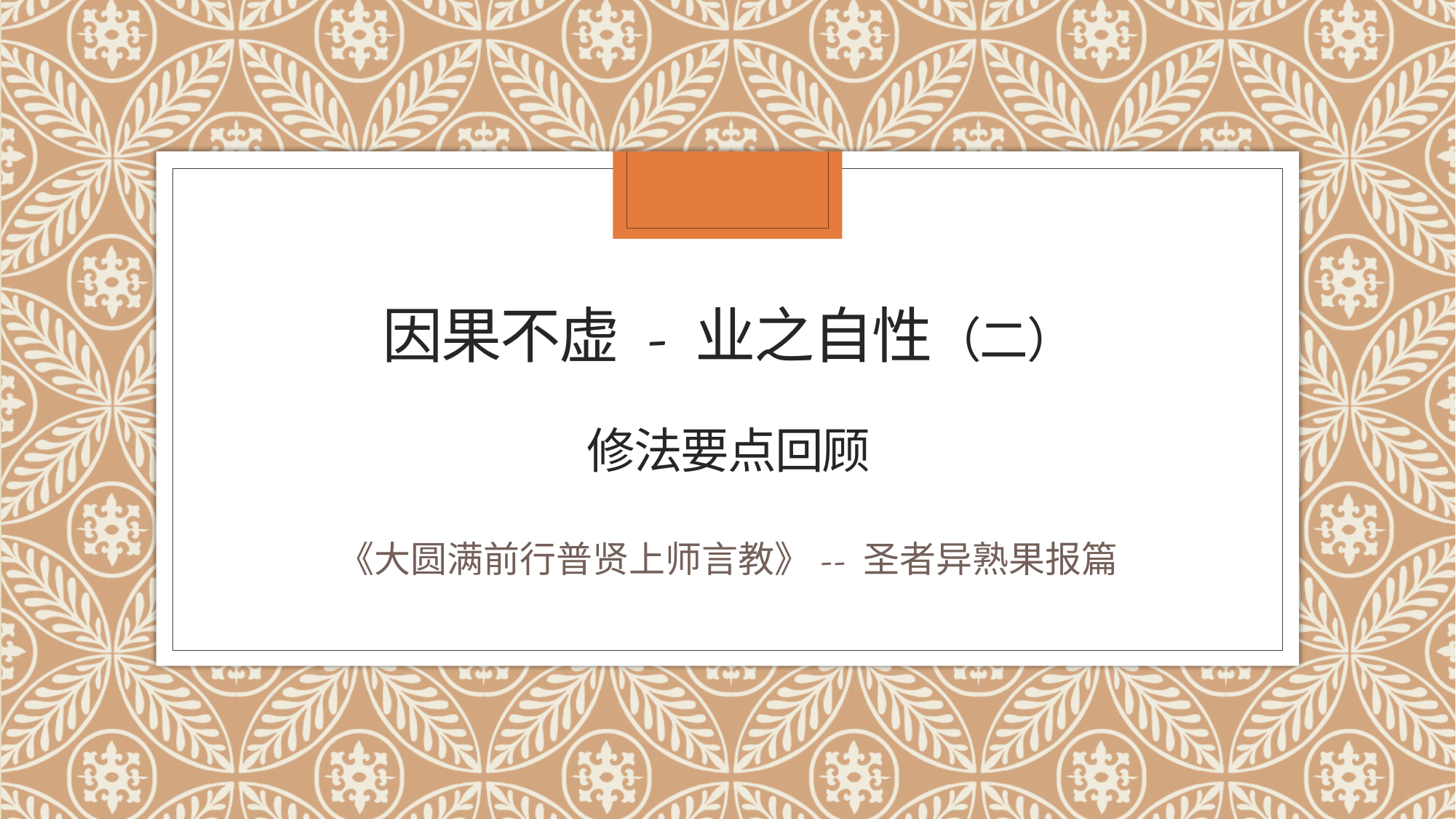

# 因果不虚 - 业之自性（二） 修法要点回顾
《大圆满前行普贤上师言教》-- 圣者异熟果报篇